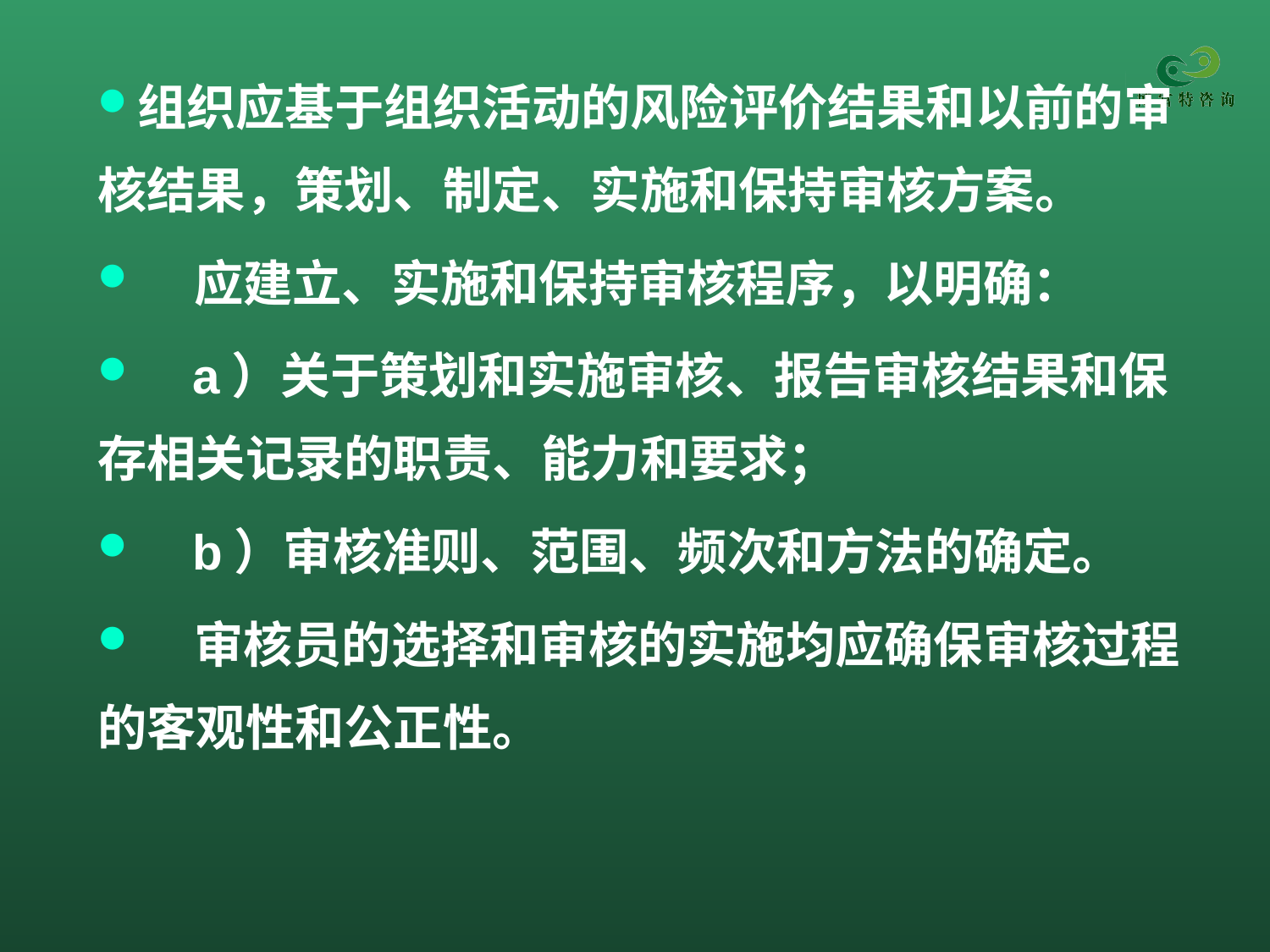

组织应基于组织活动的风险评价结果和以前的审核结果，策划、制定、实施和保持审核方案。
    应建立、实施和保持审核程序，以明确：
    a）关于策划和实施审核、报告审核结果和保存相关记录的职责、能力和要求；
    b）审核准则、范围、频次和方法的确定。
    审核员的选择和审核的实施均应确保审核过程的客观性和公正性。